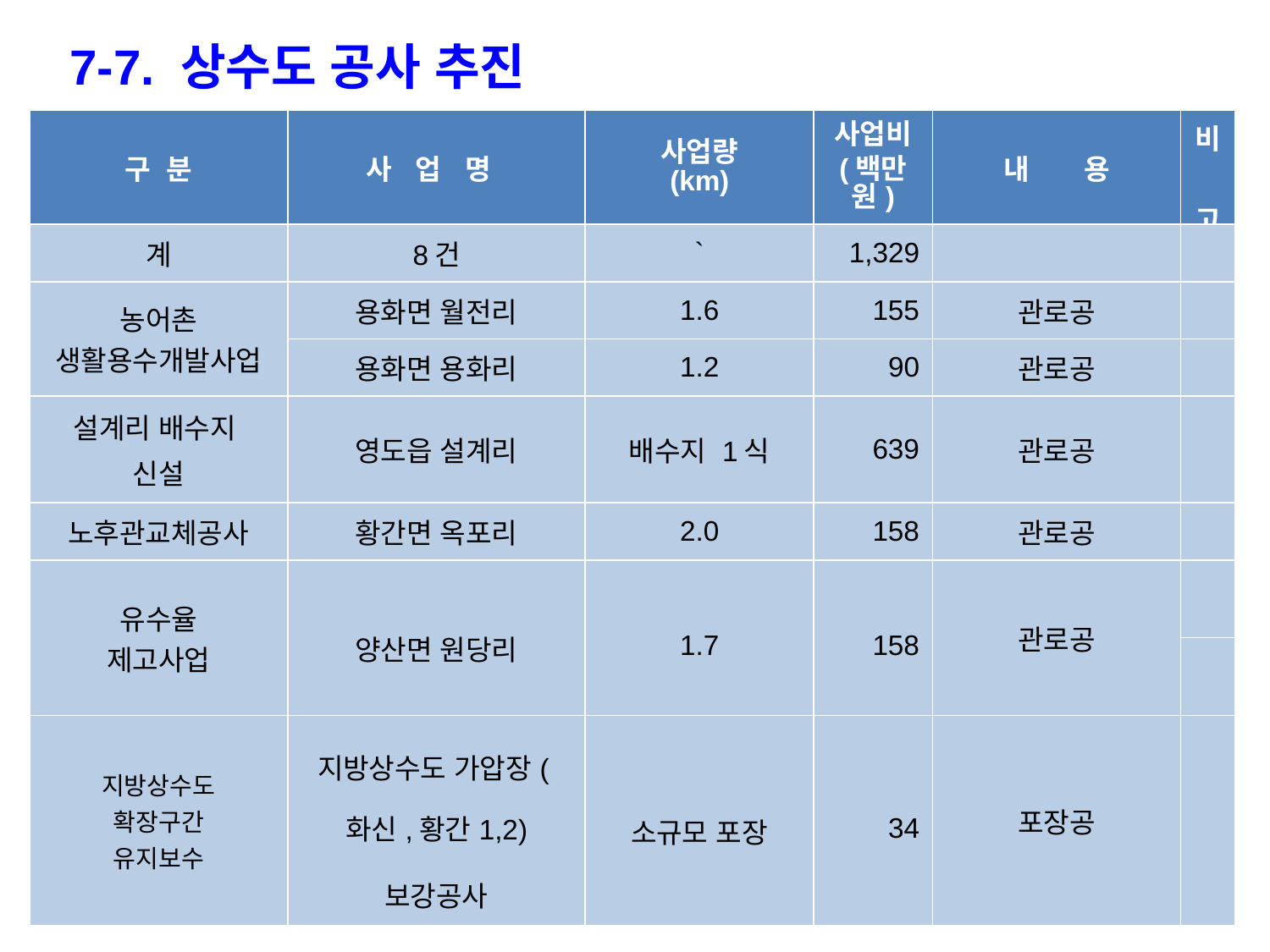

7-7. 상수도 공사 추진
| 구 분 | 사 업 명 | 사업량 (km) | 사업비 (백만원) | 내 용 | 비 고 |
| --- | --- | --- | --- | --- | --- |
| 계 | 8건 | ` | 1,329 |  |  |
| 농어촌 생활용수개발사업 | 용화면 월전리 | 1.6 | 155 | 관로공 |  |
|  | 용화면 용화리 | 1.2 | 90 | 관로공 |  |
| 설계리 배수지 신설 | 영도읍 설계리 | 배수지 1식 | 639 | 관로공 |  |
| 노후관교체공사 | 황간면 옥포리 | 2.0 | 158 | 관로공 |  |
| 유수율 제고사업 | 양산면 원당리 | 1.7 | 158 | 관로공 |  |
|  |  |  |  |  |  |
| 지방상수도 확장구간 유지보수 | 지방상수도 가압장(화신,황간1,2) 보강공사 | 소규모 포장 | 34 | 포장공 |  |